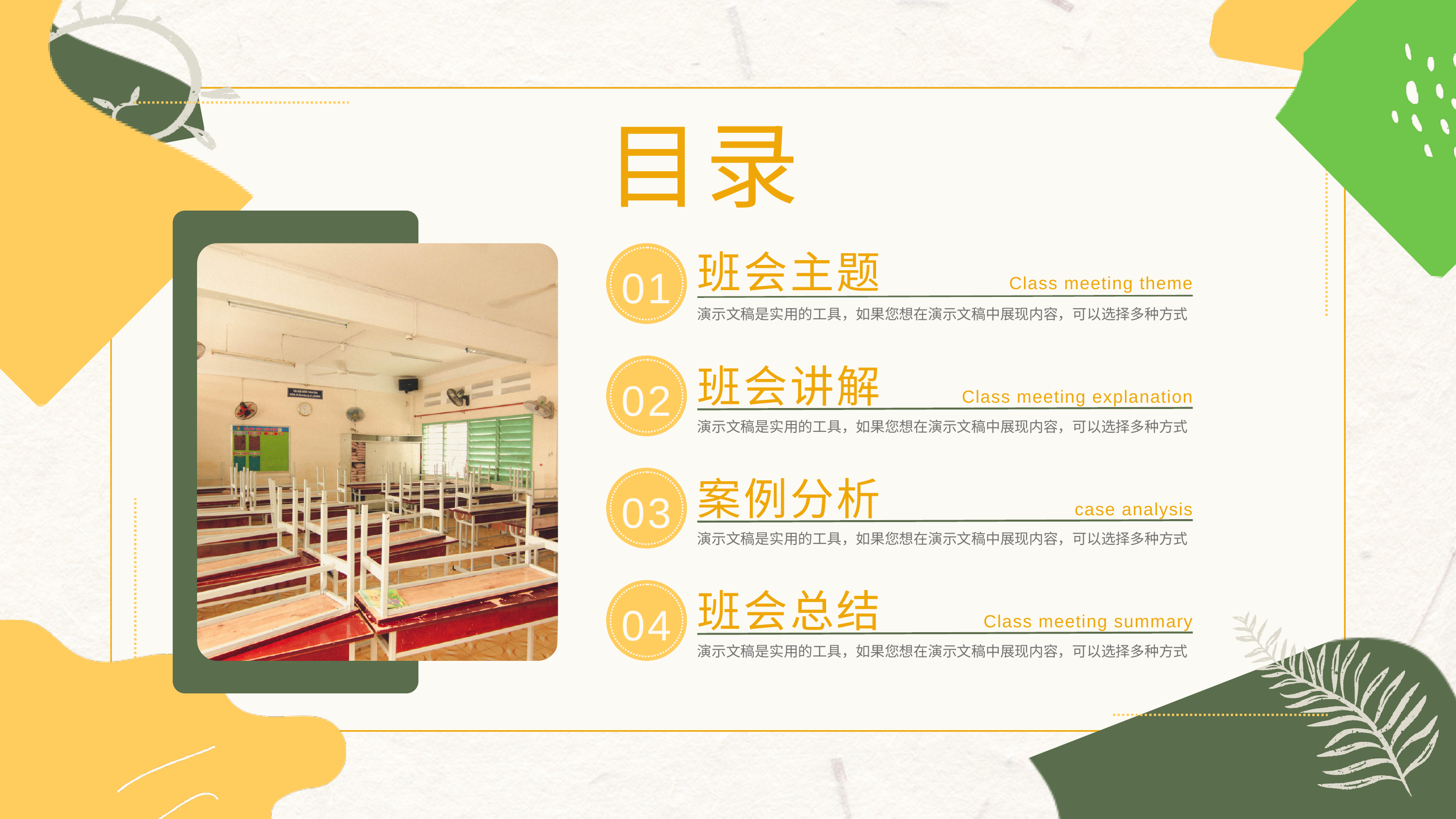

目录

班会主题

01
Class meeting theme

演示文稿是实用的工具，如果您想在演示文稿中展现内容，可以选择多种方式

班会讲解

02
Class meeting explanation

演示文稿是实用的工具，如果您想在演示文稿中展现内容，可以选择多种方式

案例分析

03
case analysis

演示文稿是实用的工具，如果您想在演示文稿中展现内容，可以选择多种方式

班会总结

04
Class meeting summary

演示文稿是实用的工具，如果您想在演示文稿中展现内容，可以选择多种方式